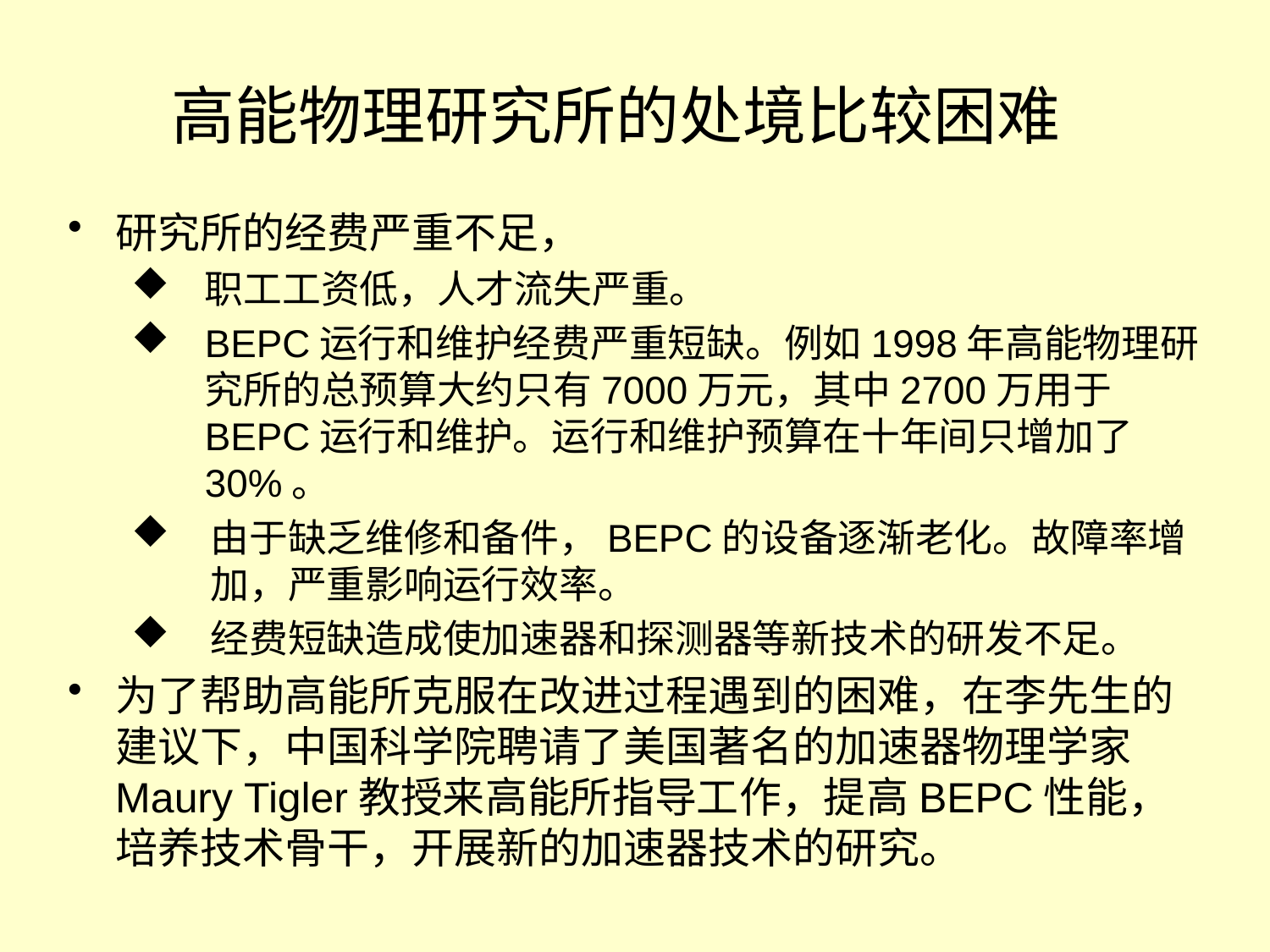

# 高能物理研究所的处境比较困难
研究所的经费严重不足，
职工工资低，人才流失严重。
BEPC运行和维护经费严重短缺。例如1998年高能物理研究所的总预算大约只有7000万元，其中2700万用于BEPC运行和维护。运行和维护预算在十年间只增加了30%。
由于缺乏维修和备件，BEPC的设备逐渐老化。故障率增加，严重影响运行效率。
经费短缺造成使加速器和探测器等新技术的研发不足。
为了帮助高能所克服在改进过程遇到的困难，在李先生的建议下，中国科学院聘请了美国著名的加速器物理学家Maury Tigler教授来高能所指导工作，提高BEPC性能，培养技术骨干，开展新的加速器技术的研究。